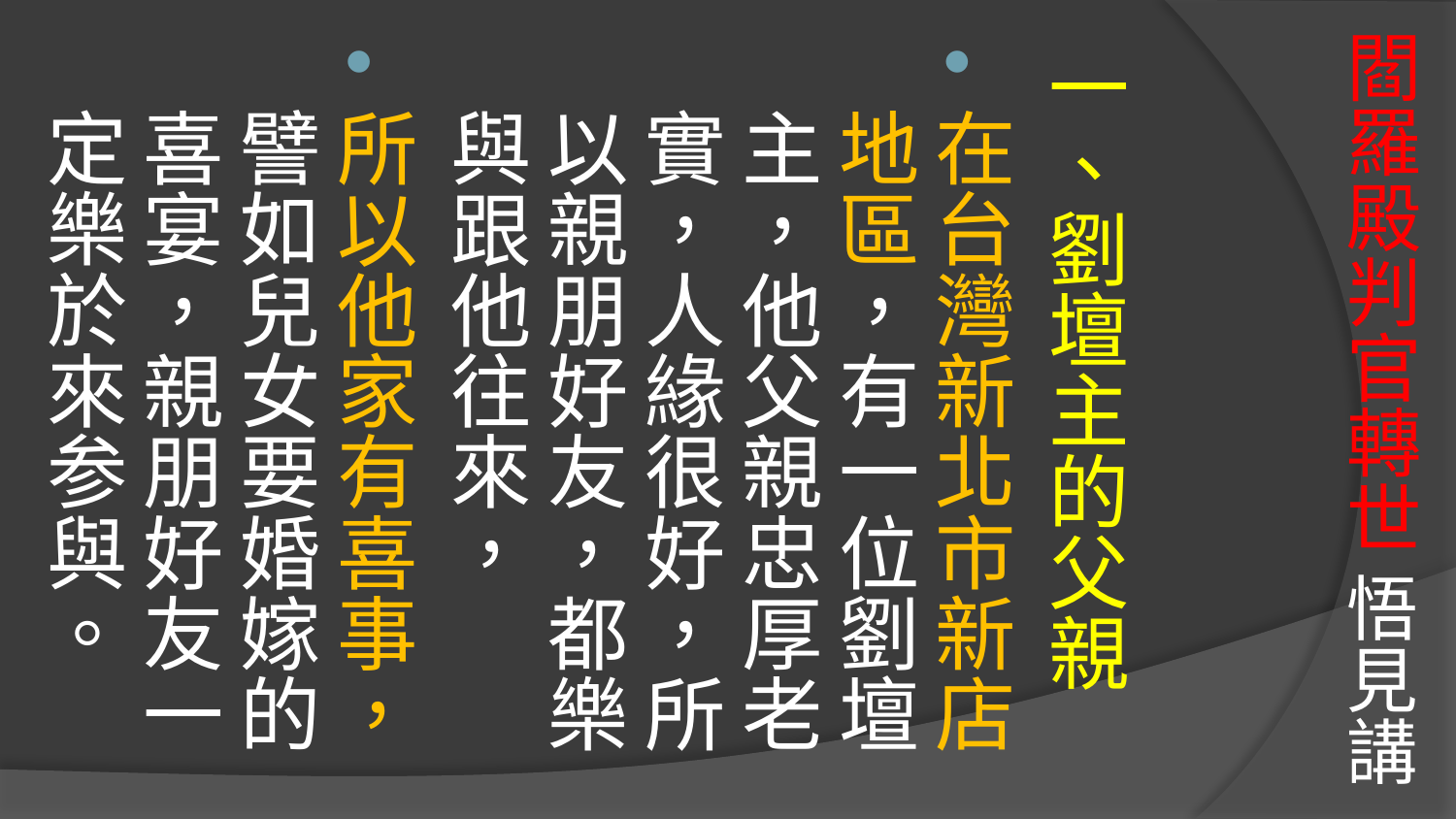

# 閻羅殿判官轉世 悟見講
一、劉壇主的父親
在台灣新北市新店地區，有一位劉壇主，他父親忠厚老實，人緣很好，所以親朋好友，都樂與跟他往來，
所以他家有喜事，譬如兒女要婚嫁的喜宴，親朋好友一定樂於來参與。